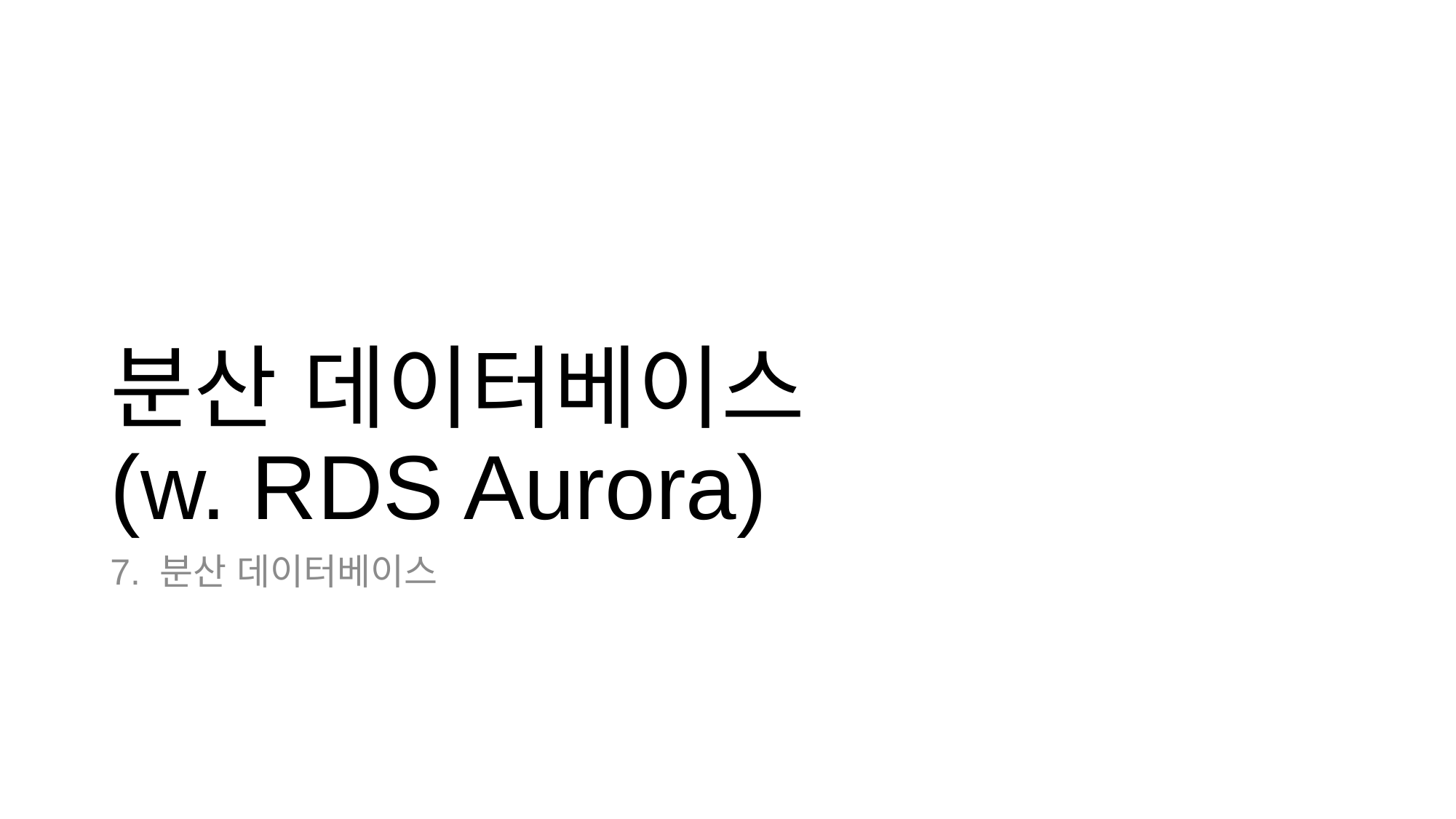

# 분산 데이터베이스 (w. RDS Aurora)
7. 분산 데이터베이스